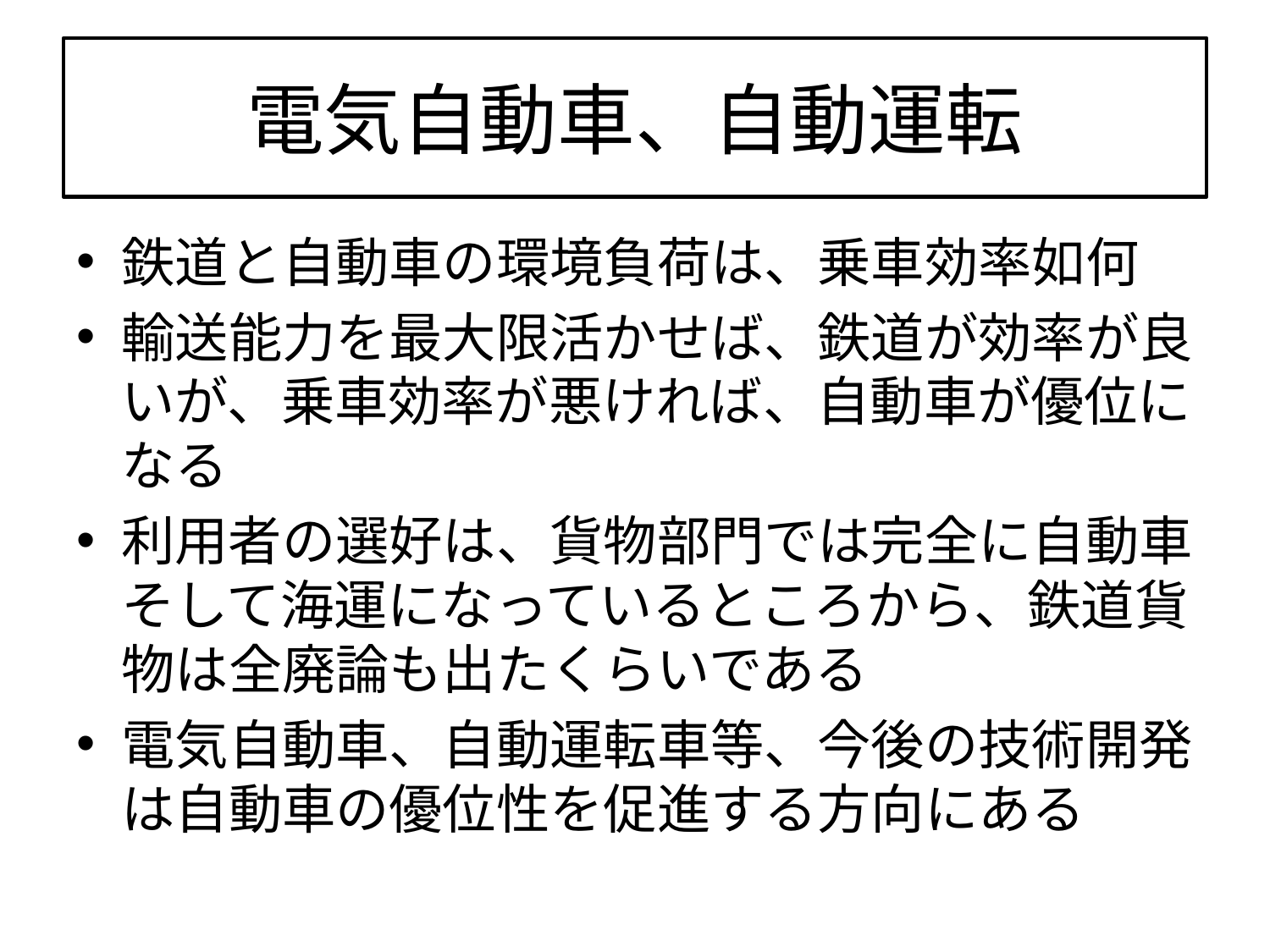

# 電気自動車、自動運転
鉄道と自動車の環境負荷は、乗車効率如何
輸送能力を最大限活かせば、鉄道が効率が良いが、乗車効率が悪ければ、自動車が優位になる
利用者の選好は、貨物部門では完全に自動車そして海運になっているところから、鉄道貨物は全廃論も出たくらいである
電気自動車、自動運転車等、今後の技術開発は自動車の優位性を促進する方向にある